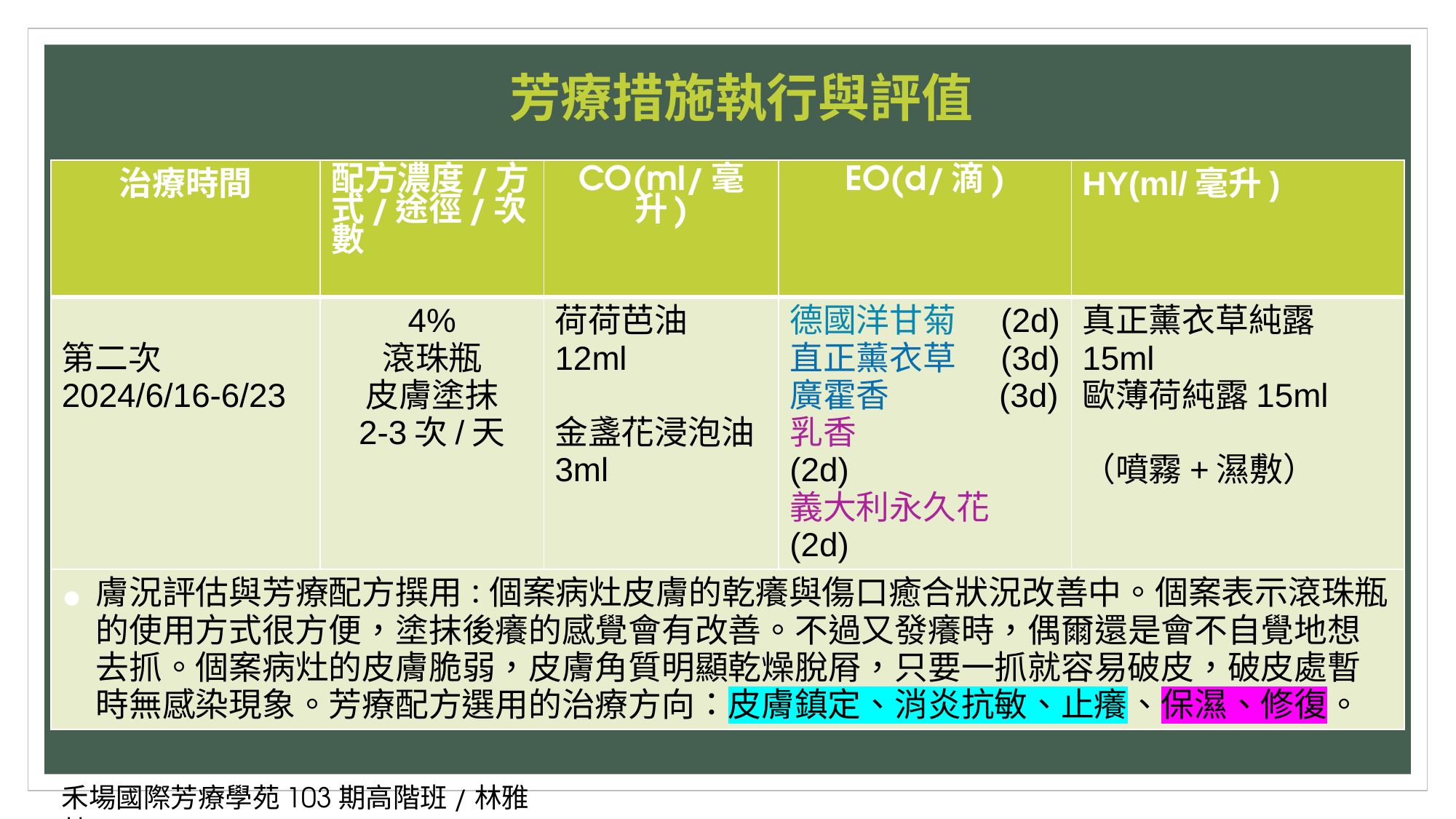

# 芳療措施執行與評值
| 治療時間 | 配方濃度/方式/途徑/次數 | CO(ml/毫升) | EO(d/滴) | HY(ml/毫升) |
| --- | --- | --- | --- | --- |
| 第二次 2024/6/16-6/23 | 4% 滾珠瓶 皮膚塗抹 2-3次/天 | 荷荷芭油 12ml 金盞花浸泡油3ml | 德國洋甘菊 (2d) 直正薰衣草 (3d) 廣霍香 (3d) 乳香 (2d) 義大利永久花 (2d) | 真正薰衣草純露15ml 歐薄荷純露15ml （噴霧+濕敷） |
| 膚況評估與芳療配方撰用：個案病灶皮膚的乾癢與傷口癒合狀況改善中。個案表示滾珠瓶的使用方式很方便，塗抹後癢的感覺會有改善。不過又發癢時，偶爾還是會不自覺地想去抓。個案病灶的皮膚脆弱，皮膚角質明顯乾燥脫㞕，只要一抓就容易破皮，破皮處暫時無感染現象。芳療配方選用的治療方向：皮膚鎮定、消炎抗敏、止癢、保濕、修復。 |  |  |  |  |
禾場國際芳療學苑103期高階班/林雅芳